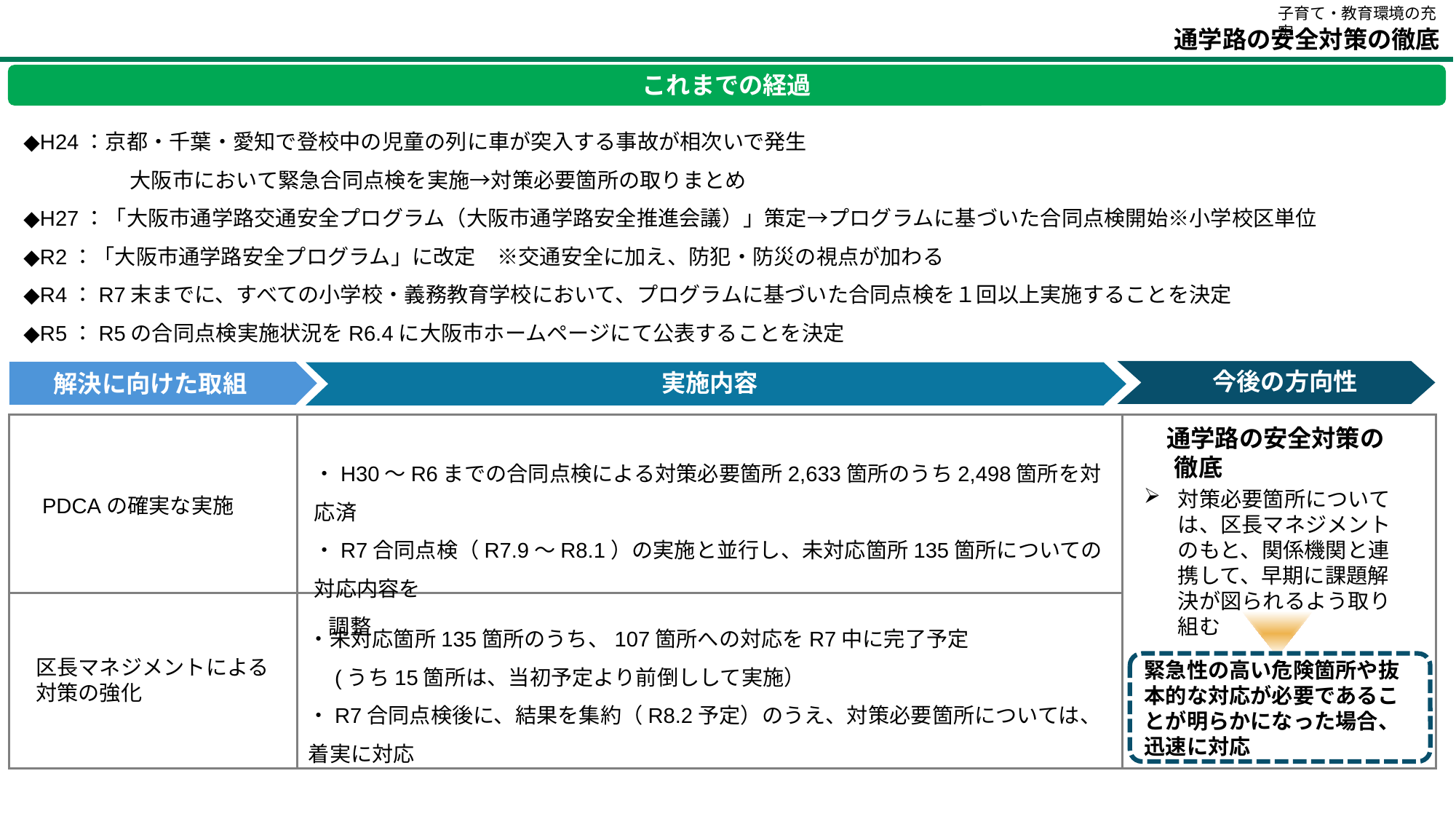

子育て・教育環境の充実
　通学路の安全対策の徹底

これまでの経過
◆H24：京都・千葉・愛知で登校中の児童の列に車が突入する事故が相次いで発生
　　　　　大阪市において緊急合同点検を実施→対策必要箇所の取りまとめ
◆H27：「大阪市通学路交通安全プログラム（大阪市通学路安全推進会議）」策定→プログラムに基づいた合同点検開始※小学校区単位
◆R2：「大阪市通学路安全プログラム」に改定　※交通安全に加え、防犯・防災の視点が加わる
◆R4：R7末までに、すべての小学校・義務教育学校において、プログラムに基づいた合同点検を１回以上実施することを決定
◆R5：R5の合同点検実施状況をR6.4に大阪市ホームページにて公表することを決定
今後の方向性

実施内容
解決に向けた取組
|  |  |  |
| --- | --- | --- |
|  |  |  |
通学路の安全対策の
　徹底
・H30～R6までの合同点検による対策必要箇所2,633箇所のうち2,498箇所を対応済
・R7合同点検（R7.9～R8.1）の実施と並行し、未対応箇所135箇所についての対応内容を
  調整
対策必要箇所については、区長マネジメントのもと、関係機関と連携して、早期に課題解決が図られるよう取り組む
PDCAの確実な実施
・未対応箇所135箇所のうち、107箇所への対応をR7中に完了予定
　(うち15箇所は、当初予定より前倒しして実施）
・R7合同点検後に、結果を集約（R8.2予定）のうえ、対策必要箇所については、着実に対応

区長マネジメントによる対策の強化
緊急性の高い危険箇所や抜本的な対応が必要であることが明らかになった場合、迅速に対応